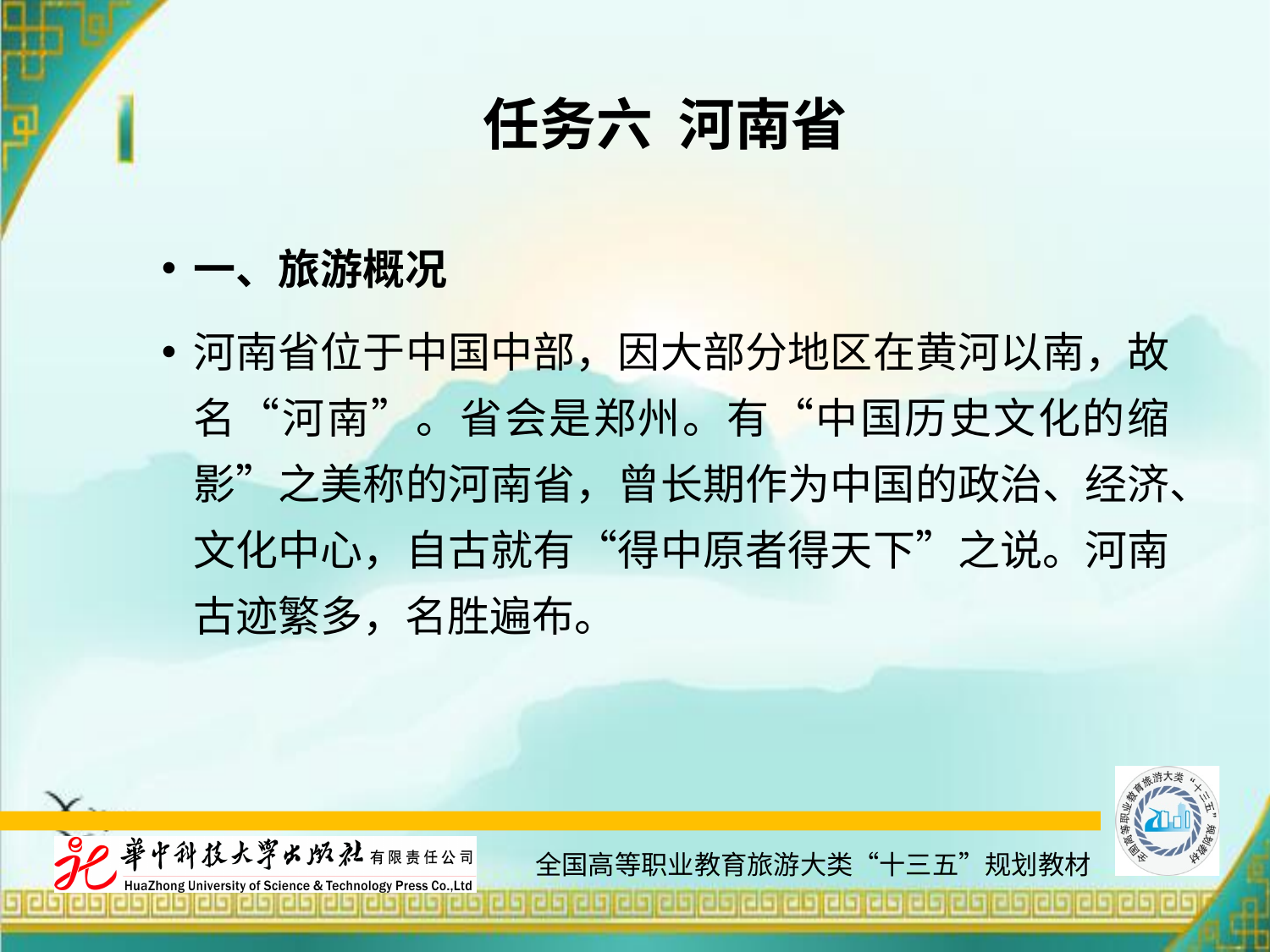

# 任务六  河南省
一、旅游概况
河南省位于中国中部，因大部分地区在黄河以南，故名“河南”。省会是郑州。有“中国历史文化的缩影”之美称的河南省，曾长期作为中国的政治、经济、文化中心，自古就有“得中原者得天下”之说。河南古迹繁多，名胜遍布。